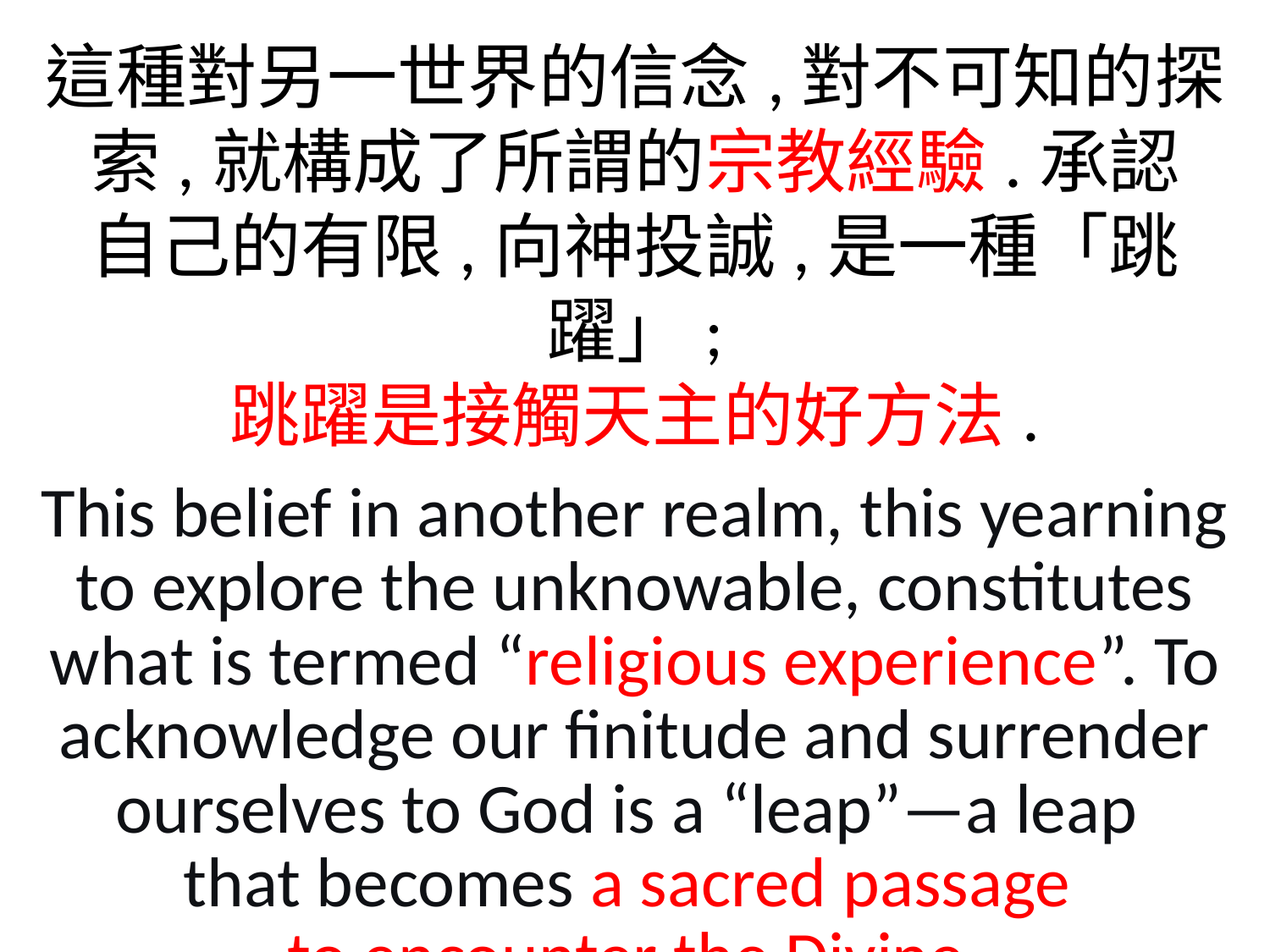

這種對另一世界的信念,對不可知的探索,就構成了所謂的宗教經驗.承認
自己的有限,向神投誠,是一種「跳躍」;
跳躍是接觸天主的好方法.
This belief in another realm, this yearning to explore the unknowable, constitutes what is termed “religious experience”. To acknowledge our finitude and surrender ourselves to God is a “leap”—a leap
that becomes a sacred passage
to encounter the Divine.